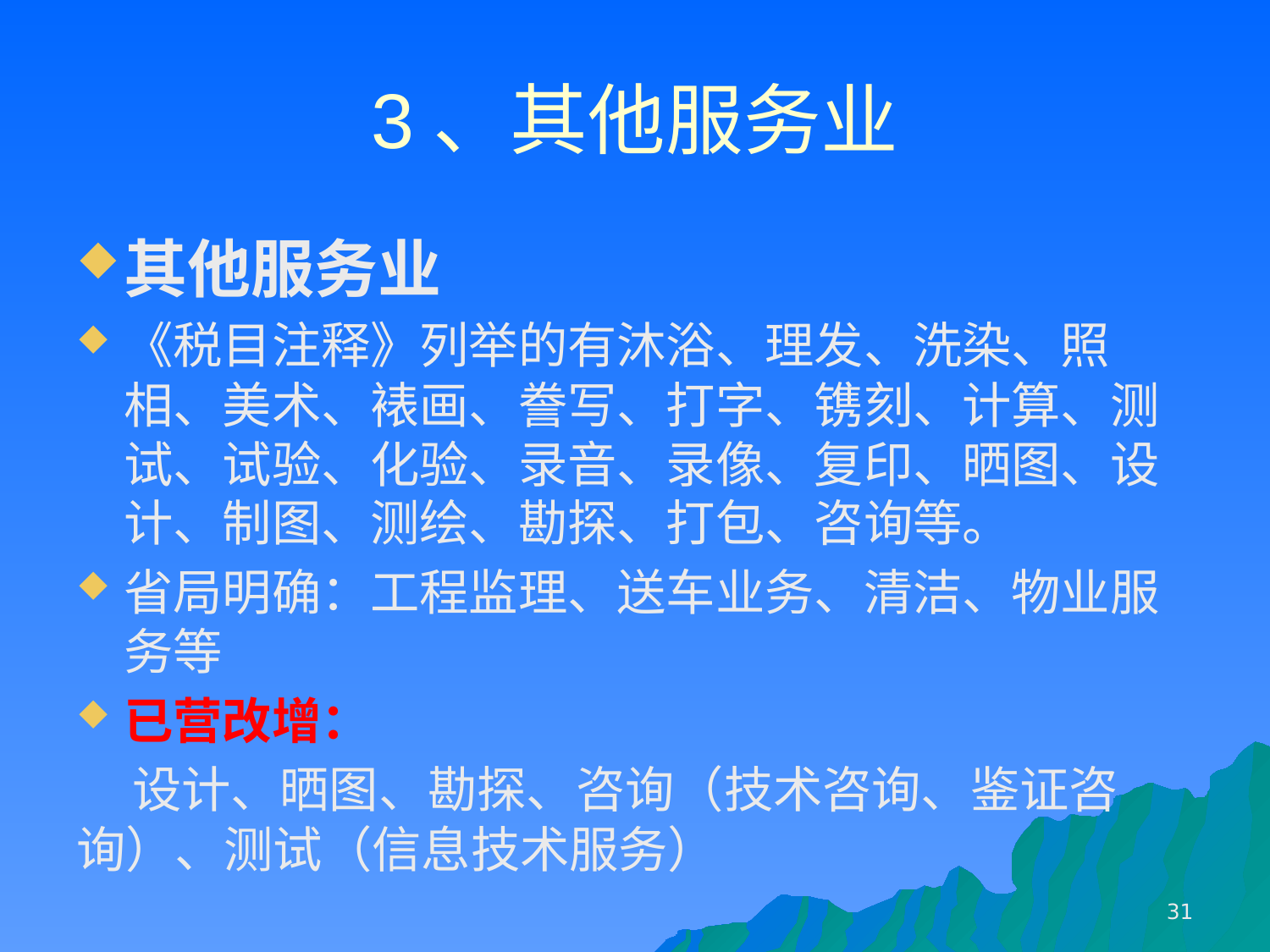

# 3、其他服务业
其他服务业
《税目注释》列举的有沐浴、理发、洗染、照相、美术、裱画、誊写、打字、镌刻、计算、测试、试验、化验、录音、录像、复印、晒图、设计、制图、测绘、勘探、打包、咨询等。
省局明确：工程监理、送车业务、清洁、物业服务等
已营改增：
    设计、晒图、勘探、咨询（技术咨询、鉴证咨询）、测试（信息技术服务）
31